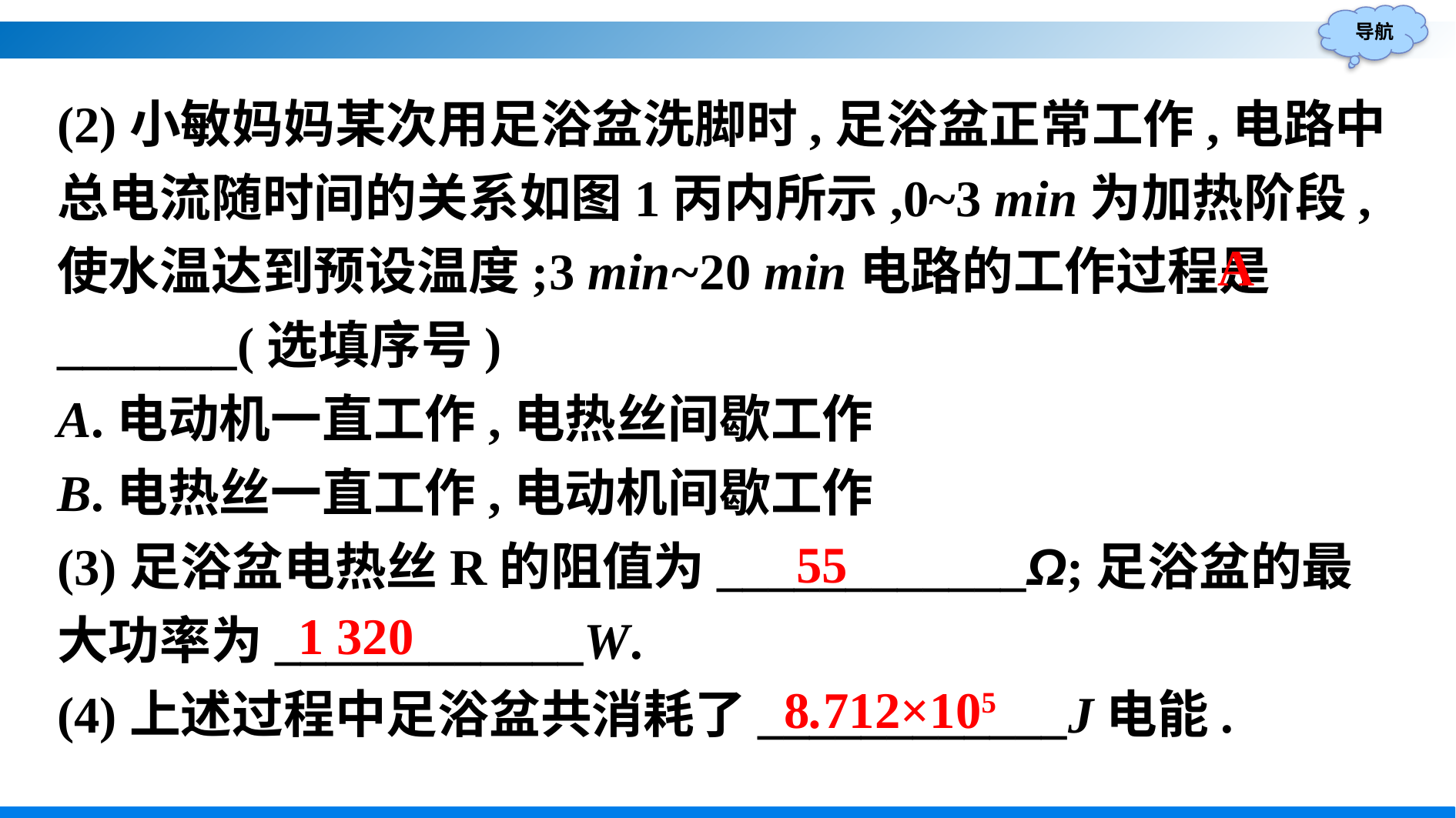

(2)小敏妈妈某次用足浴盆洗脚时,足浴盆正常工作,电路中总电流随时间的关系如图1丙内所示,0~3 min为加热阶段,使水温达到预设温度;3 min~20 min电路的工作过程是_______(选填序号)
A.电动机一直工作,电热丝间歇工作
B.电热丝一直工作,电动机间歇工作
(3)足浴盆电热丝R的阻值为____________Ω;足浴盆的最大功率为____________W.
(4)上述过程中足浴盆共消耗了____________J电能.
A
55
1 320
8.712×105